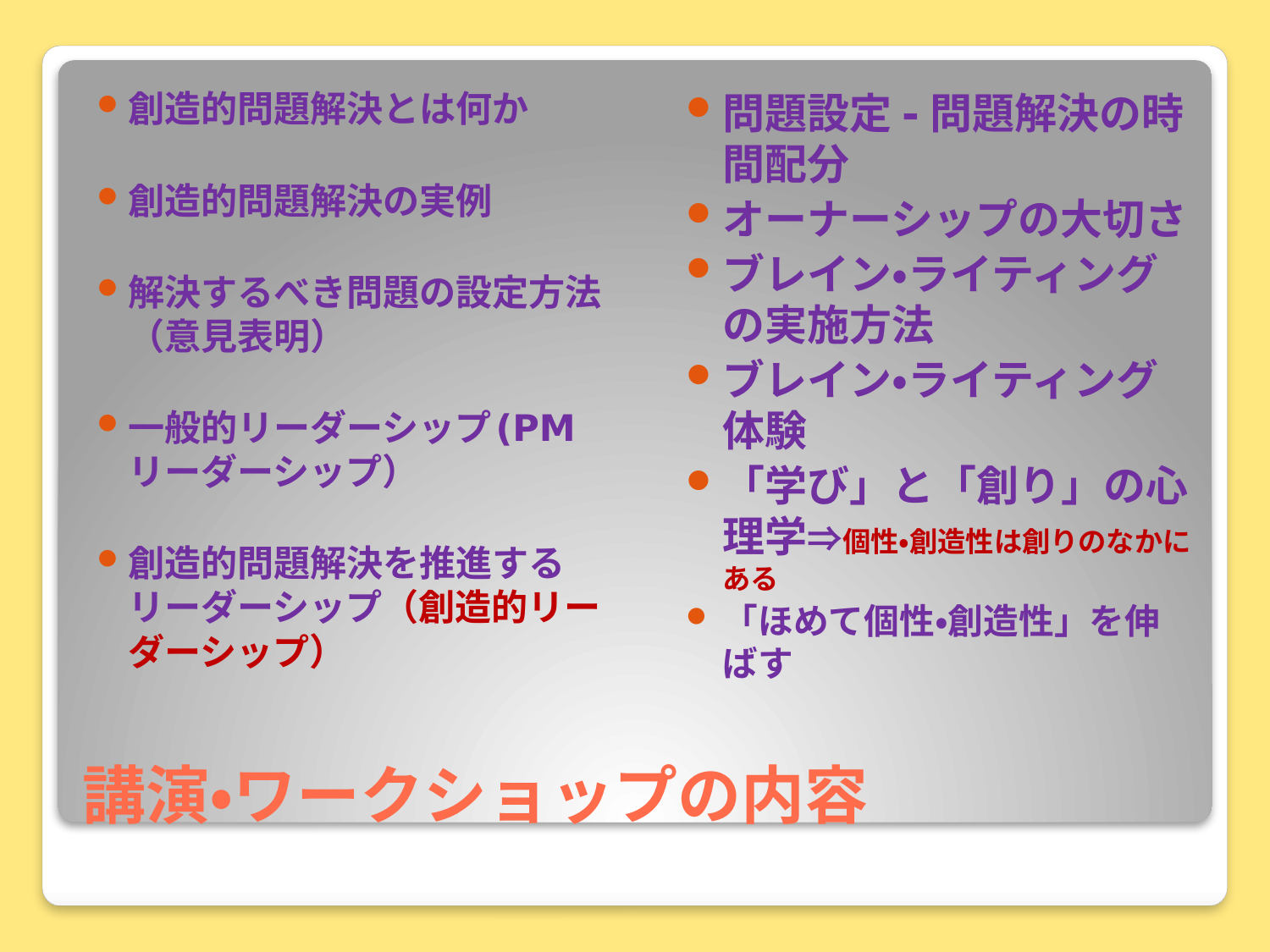

創造的問題解決とは何か

創造的問題解決の実例

解決するべき問題の設定方法（意見表明）

一般的リーダーシップ(PMリーダーシップ）

創造的問題解決を推進するリーダーシップ（創造的リーダーシップ）

問題設定-問題解決の時間配分
オーナーシップの大切さ
ブレイン・ライティングの実施方法
ブレイン・ライティング体験
「学び」と「創り」の心理学⇒個性・創造性は創りのなかにある
「ほめて個性・創造性」を伸ばす

# 講演・ワークショップの内容